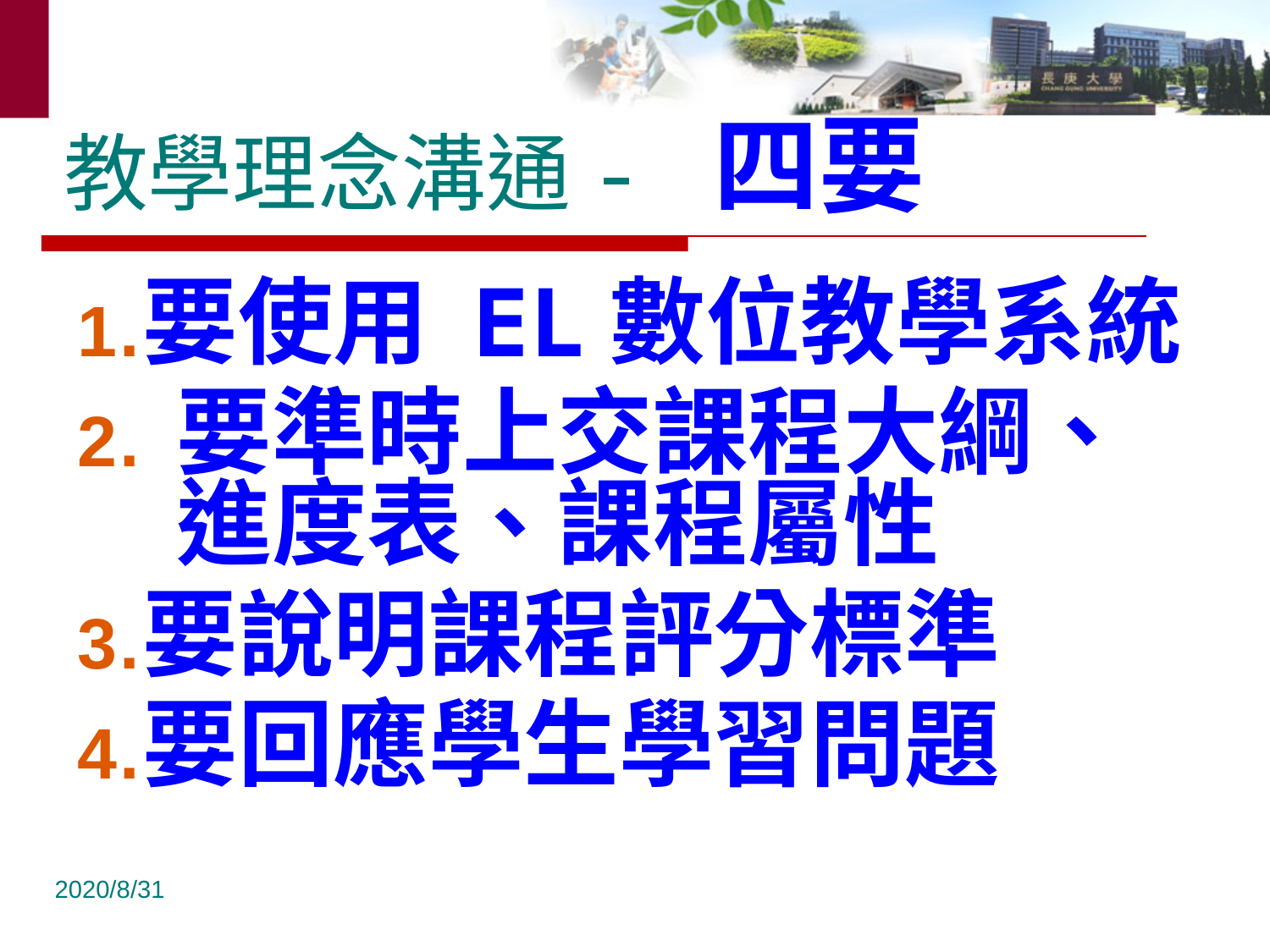

教學理念溝通- 四要
要使用 EL數位教學系統
要準時上交課程大綱、進度表、課程屬性
要說明課程評分標準
要回應學生學習問題
2020/8/31